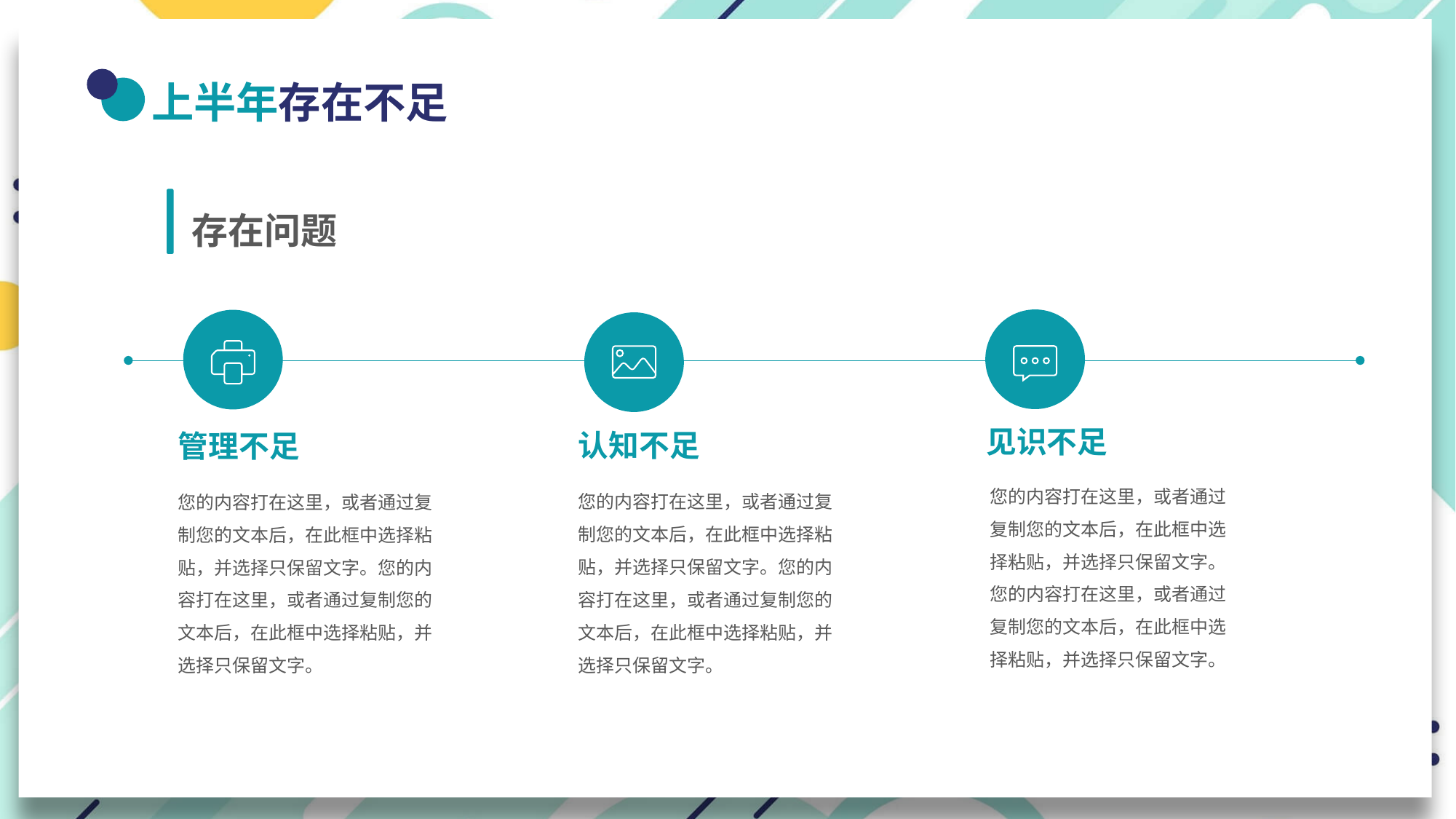

上半年存在不足

存在问题

见识不足
您的内容打在这里，或者通过复制您的文本后，在此框中选择粘贴，并选择只保留文字。您的内容打在这里，或者通过复制您的文本后，在此框中选择粘贴，并选择只保留文字。

管理不足
您的内容打在这里，或者通过复制您的文本后，在此框中选择粘贴，并选择只保留文字。您的内容打在这里，或者通过复制您的文本后，在此框中选择粘贴，并选择只保留文字。

认知不足
您的内容打在这里，或者通过复制您的文本后，在此框中选择粘贴，并选择只保留文字。您的内容打在这里，或者通过复制您的文本后，在此框中选择粘贴，并选择只保留文字。